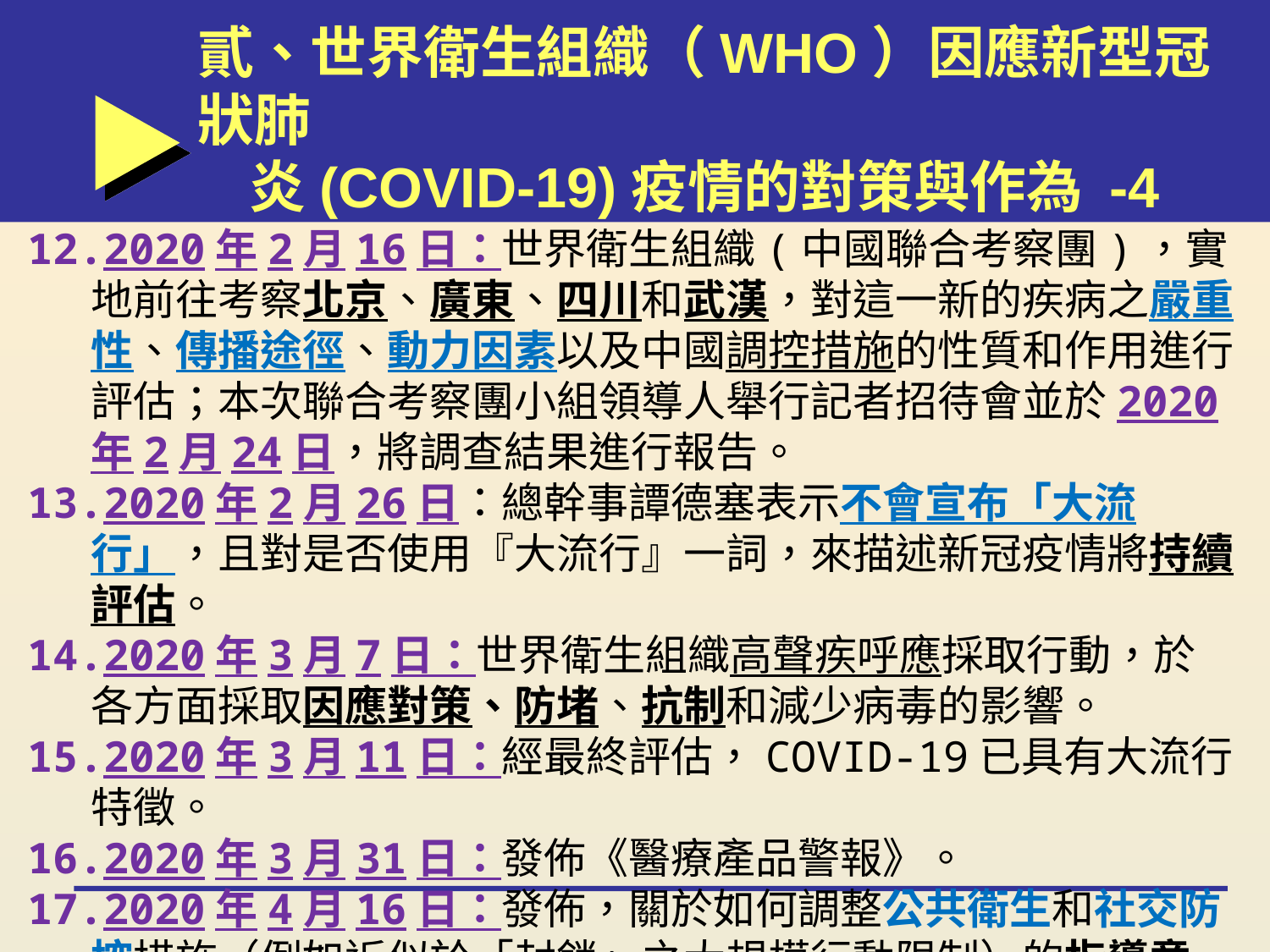

貳、世界衛生組織（WHO）因應新型冠狀肺
    炎(COVID-19)疫情的對策與作為 -4
2020年2月16日：世界衛生組織(中國聯合考察團)，實地前往考察北京、廣東、四川和武漢，對這一新的疾病之嚴重性、傳播途徑、動力因素以及中國調控措施的性質和作用進行評估；本次聯合考察團小組領導人舉行記者招待會並於2020年2月24日，將調查結果進行報告。
2020年2月26日：總幹事譚德塞表示不會宣布「大流行」，且對是否使用『大流行』一詞，來描述新冠疫情將持續評估。
2020年3月7日：世界衛生組織高聲疾呼應採取行動，於各方面採取因應對策、防堵、抗制和減少病毒的影響。
2020年3月11日：經最終評估，COVID-19已具有大流行特徵。
2020年3月31日：發佈《醫療產品警報》。
2020年4月16日：發佈，關於如何調整公共衛生和社交防控措施（例如近似於「封鎖」之大規模行動限制）的指導意見。